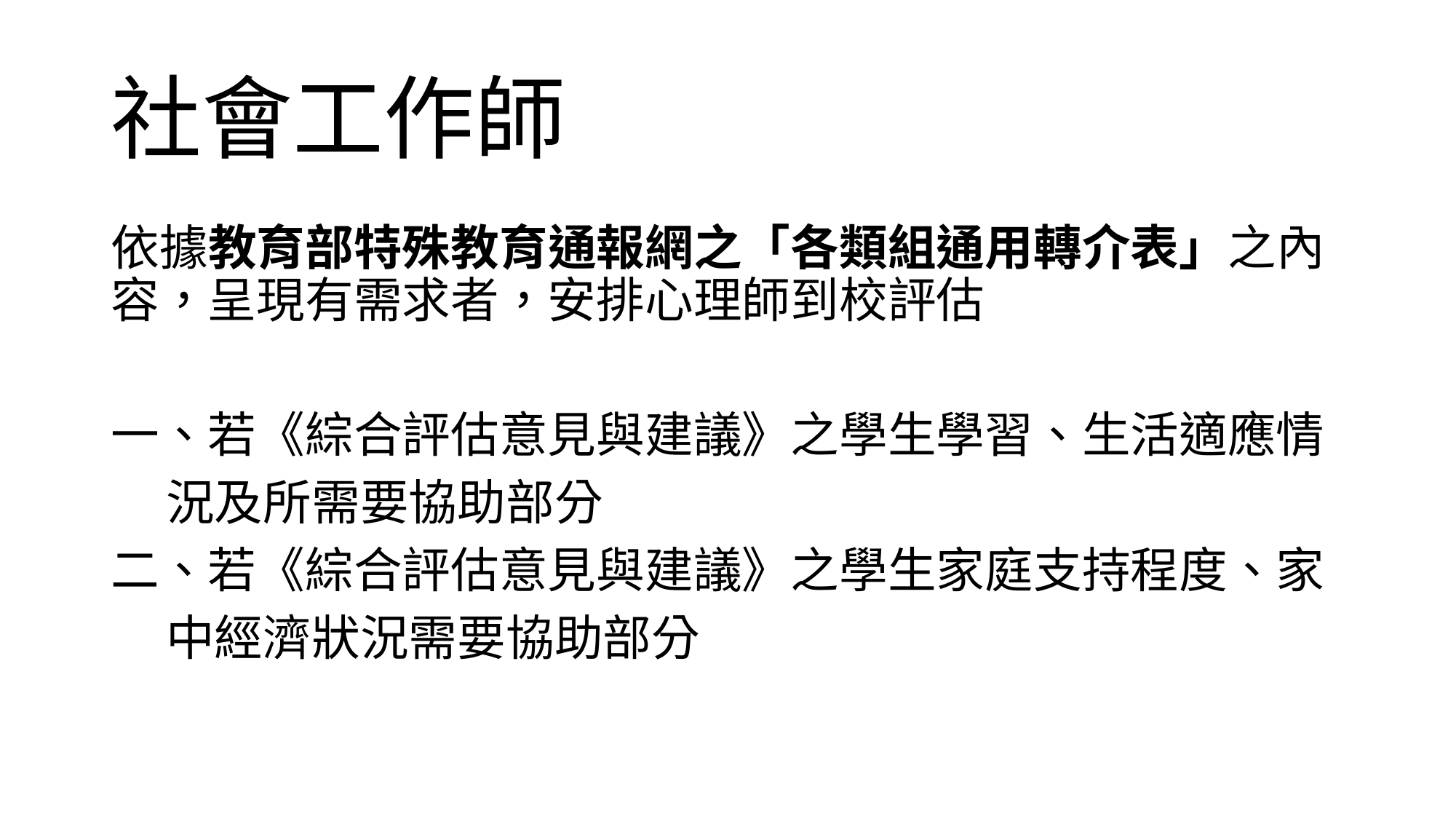

# 社會工作師
依據教育部特殊教育通報網之「各類組通用轉介表」之內容，呈現有需求者，安排心理師到校評估

一、若《綜合評估意見與建議》之學生學習、生活適應情
    況及所需要協助部分
二、若《綜合評估意見與建議》之學生家庭支持程度、家
    中經濟狀況需要協助部分